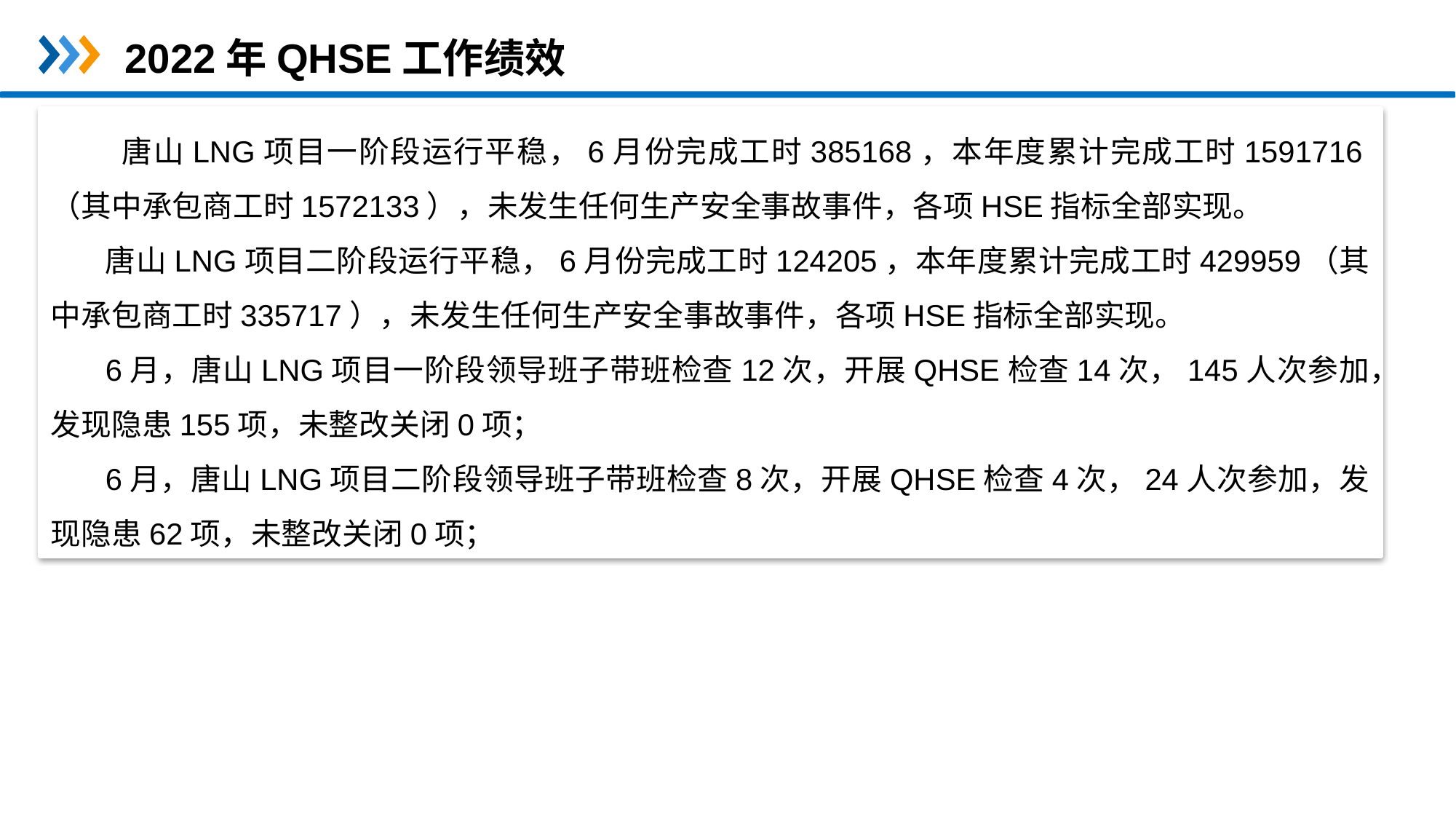

2022年QHSE工作绩效
 唐山LNG项目一阶段运行平稳，6月份完成工时385168，本年度累计完成工时1591716（其中承包商工时1572133），未发生任何生产安全事故事件，各项HSE指标全部实现。
唐山LNG项目二阶段运行平稳，6月份完成工时124205，本年度累计完成工时429959（其中承包商工时335717），未发生任何生产安全事故事件，各项HSE指标全部实现。
6月，唐山LNG项目一阶段领导班子带班检查12次，开展QHSE检查14次，145人次参加，发现隐患155项，未整改关闭0项；
6月，唐山LNG项目二阶段领导班子带班检查8次，开展QHSE检查4次，24人次参加，发现隐患62项，未整改关闭0项；